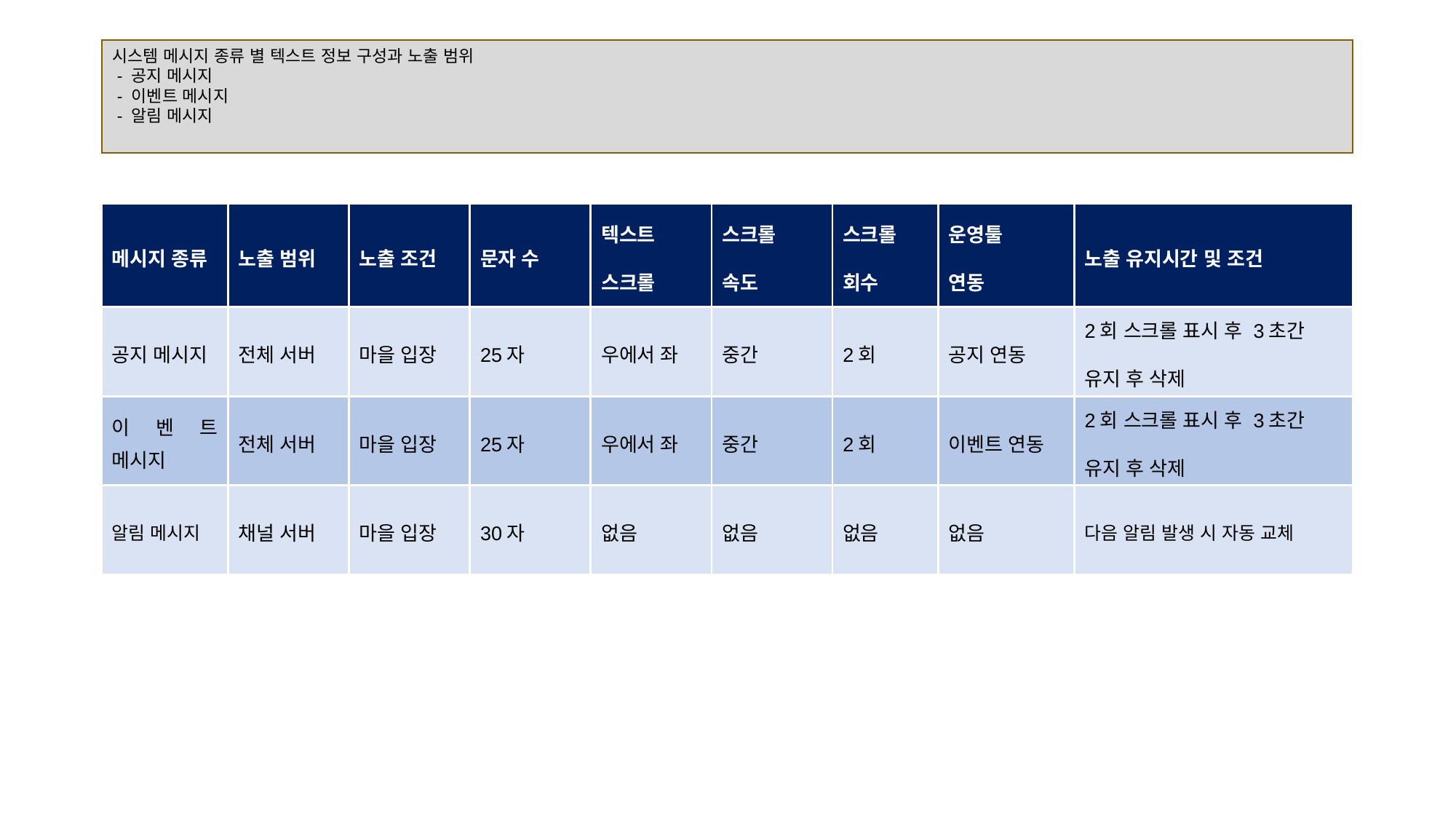

시스템 메시지 종류 별 텍스트 정보 구성과 노출 범위
 - 공지 메시지
 - 이벤트 메시지
 - 알림 메시지
| 메시지 종류 | 노출 범위 | 노출 조건 | 문자 수 | 텍스트 스크롤 | 스크롤 속도 | 스크롤 회수 | 운영툴 연동 | 노출 유지시간 및 조건 |
| --- | --- | --- | --- | --- | --- | --- | --- | --- |
| 공지 메시지 | 전체 서버 | 마을 입장 | 25자 | 우에서 좌 | 중간 | 2회 | 공지 연동 | 2회 스크롤 표시 후 3초간 유지 후 삭제 |
| 이벤트 메시지 | 전체 서버 | 마을 입장 | 25자 | 우에서 좌 | 중간 | 2회 | 이벤트 연동 | 2회 스크롤 표시 후 3초간 유지 후 삭제 |
| 알림 메시지 | 채널 서버 | 마을 입장 | 30자 | 없음 | 없음 | 없음 | 없음 | 다음 알림 발생 시 자동 교체 |